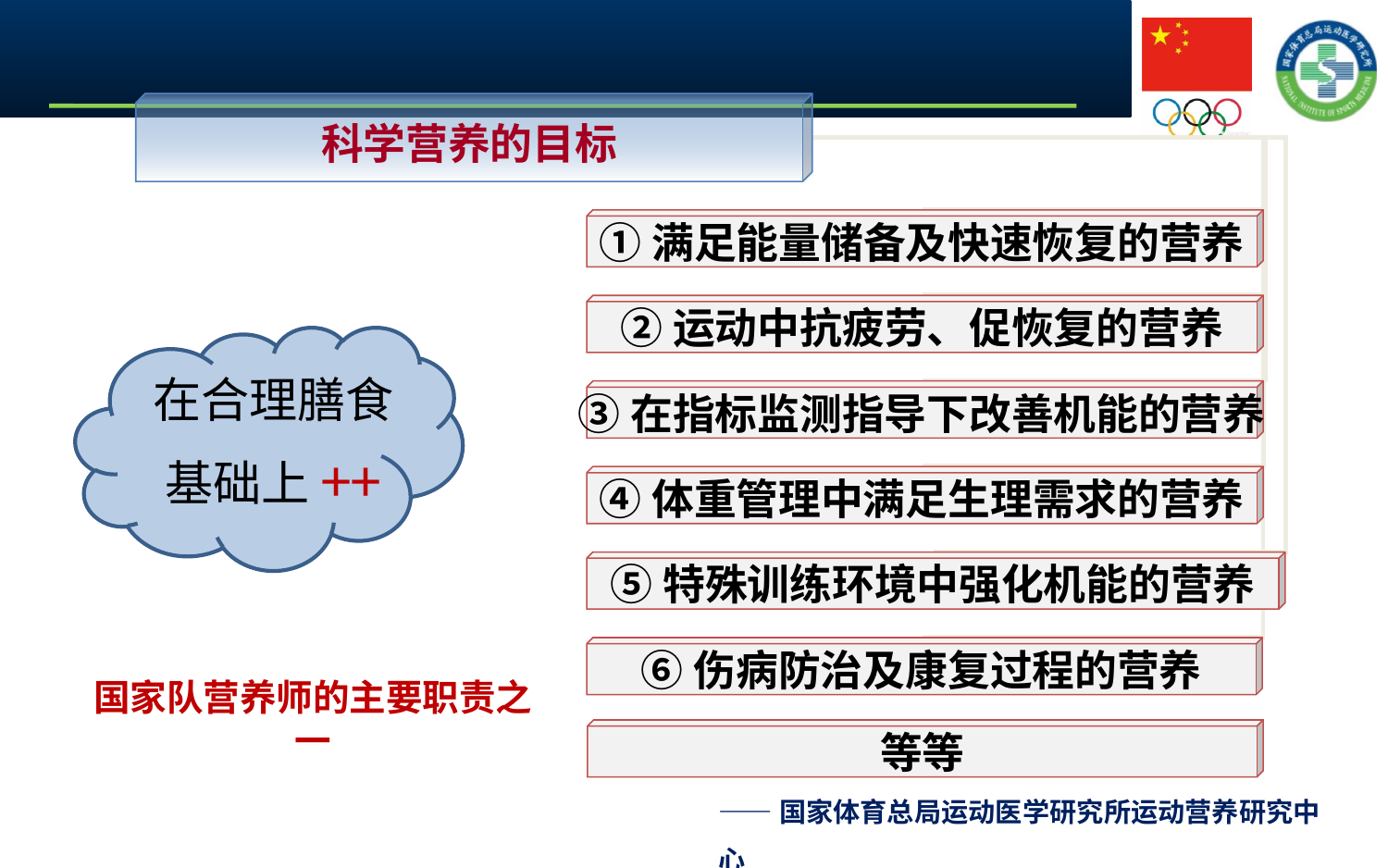

科学营养的目标

①满足能量储备及快速恢复的营养
②运动中抗疲劳、促恢复的营养
③在指标监测指导下改善机能的营养
④体重管理中满足生理需求的营养
⑤特殊训练环境中强化机能的营养
⑥伤病防治及康复过程的营养
等等

在合理膳食基础上++
国家队营养师的主要职责之一